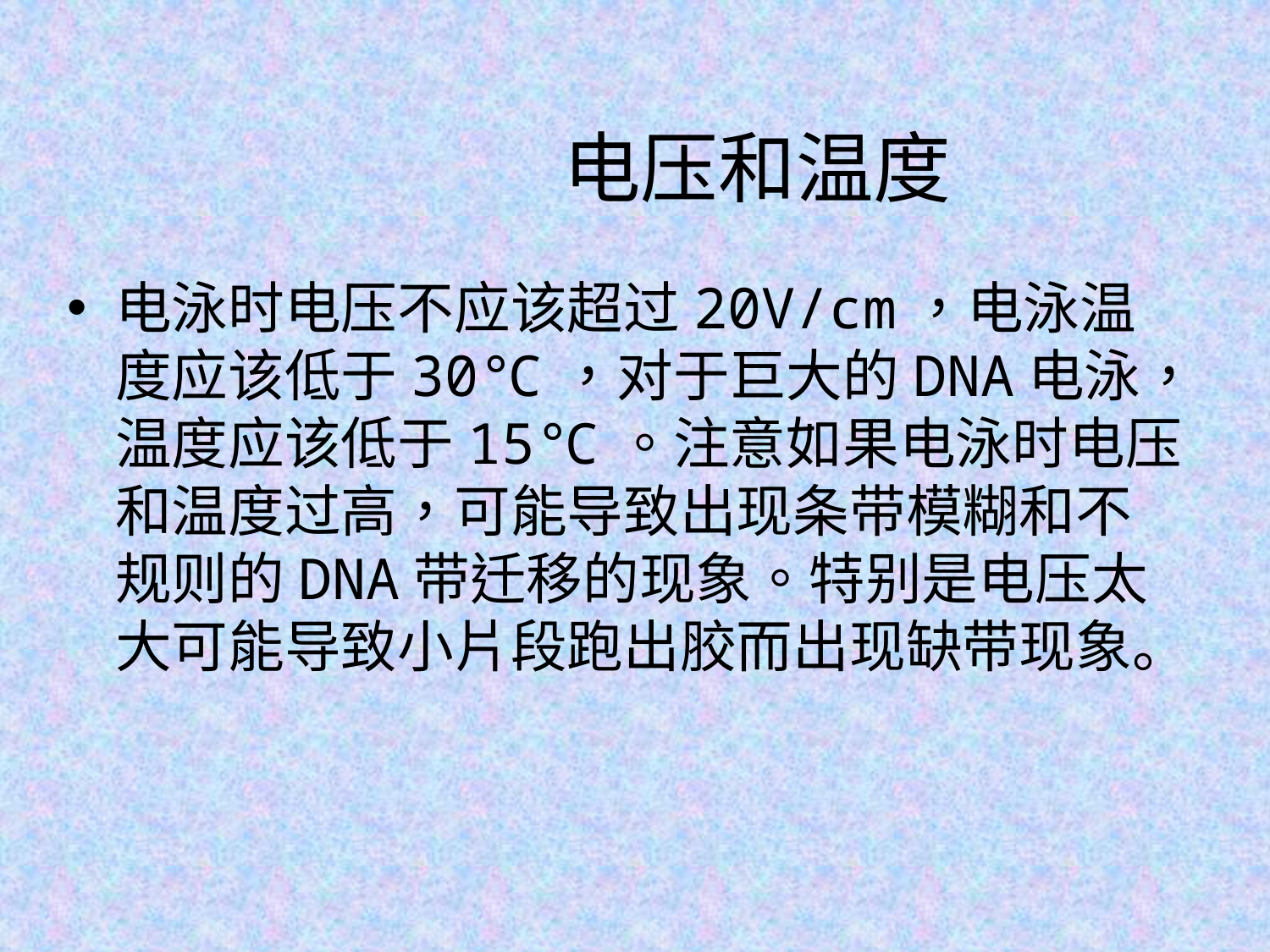

# 电压和温度
电泳时电压不应该超过20V/cm，电泳温度应该低于30℃，对于巨大的DNA电泳，温度应该低于15℃。注意如果电泳时电压和温度过高，可能导致出现条带模糊和不规则的DNA带迁移的现象。特别是电压太大可能导致小片段跑出胶而出现缺带现象。